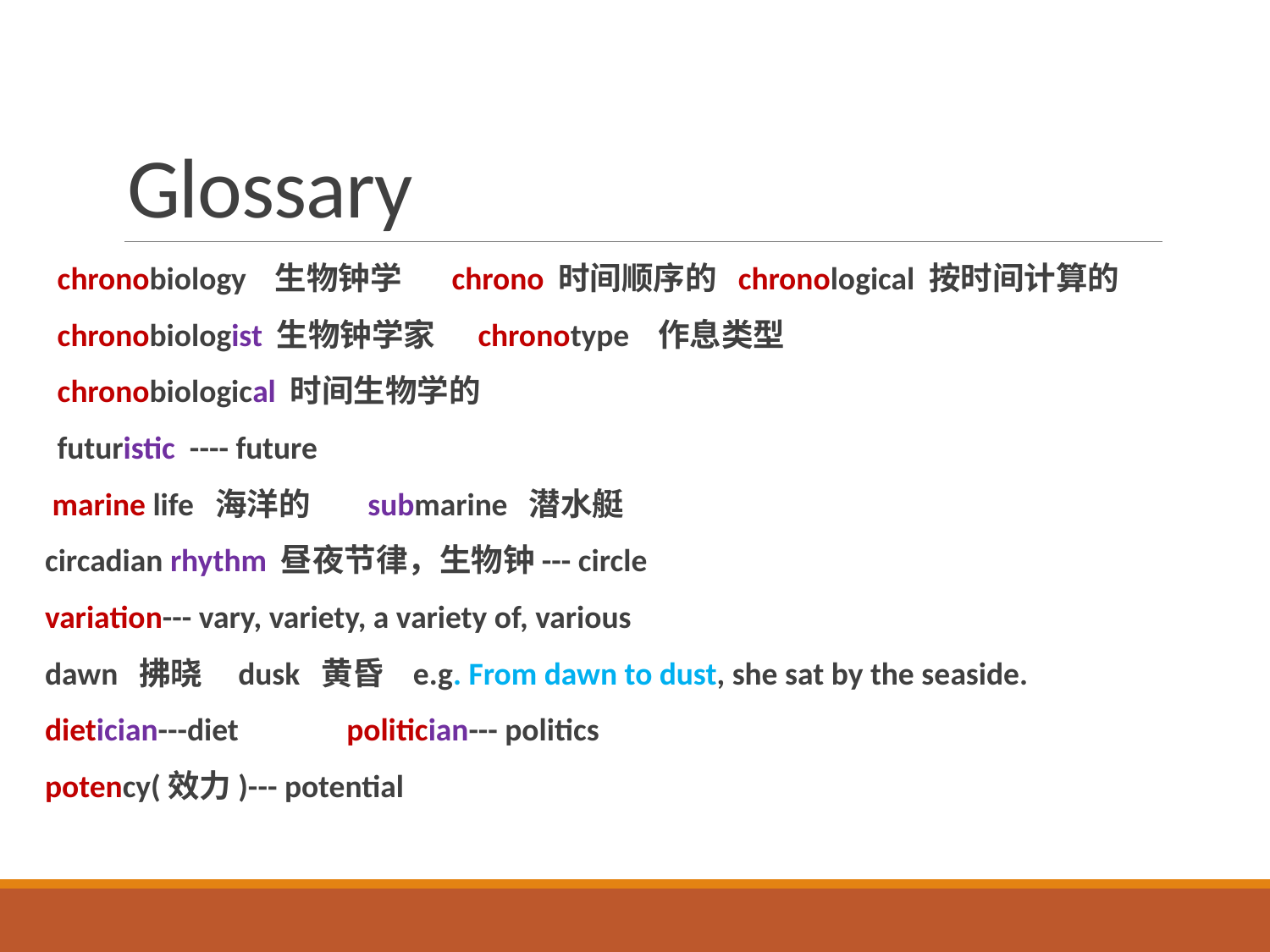

# Glossary
chronobiology   生物钟学      chrono 时间顺序的  chronological 按时间计算的
chronobiologist 生物钟学家     chronotype   作息类型
chronobiological 时间生物学的
futuristic  ---- future
 marine life  海洋的       submarine  潜水艇
circadian rhythm 昼夜节律，生物钟--- circle
variation--- vary, variety, a variety of, various
dawn  拂晓    dusk  黄昏   e.g. From dawn to dust, she sat by the seaside.
dietician---diet               politician--- politics
potency(效力)--- potential